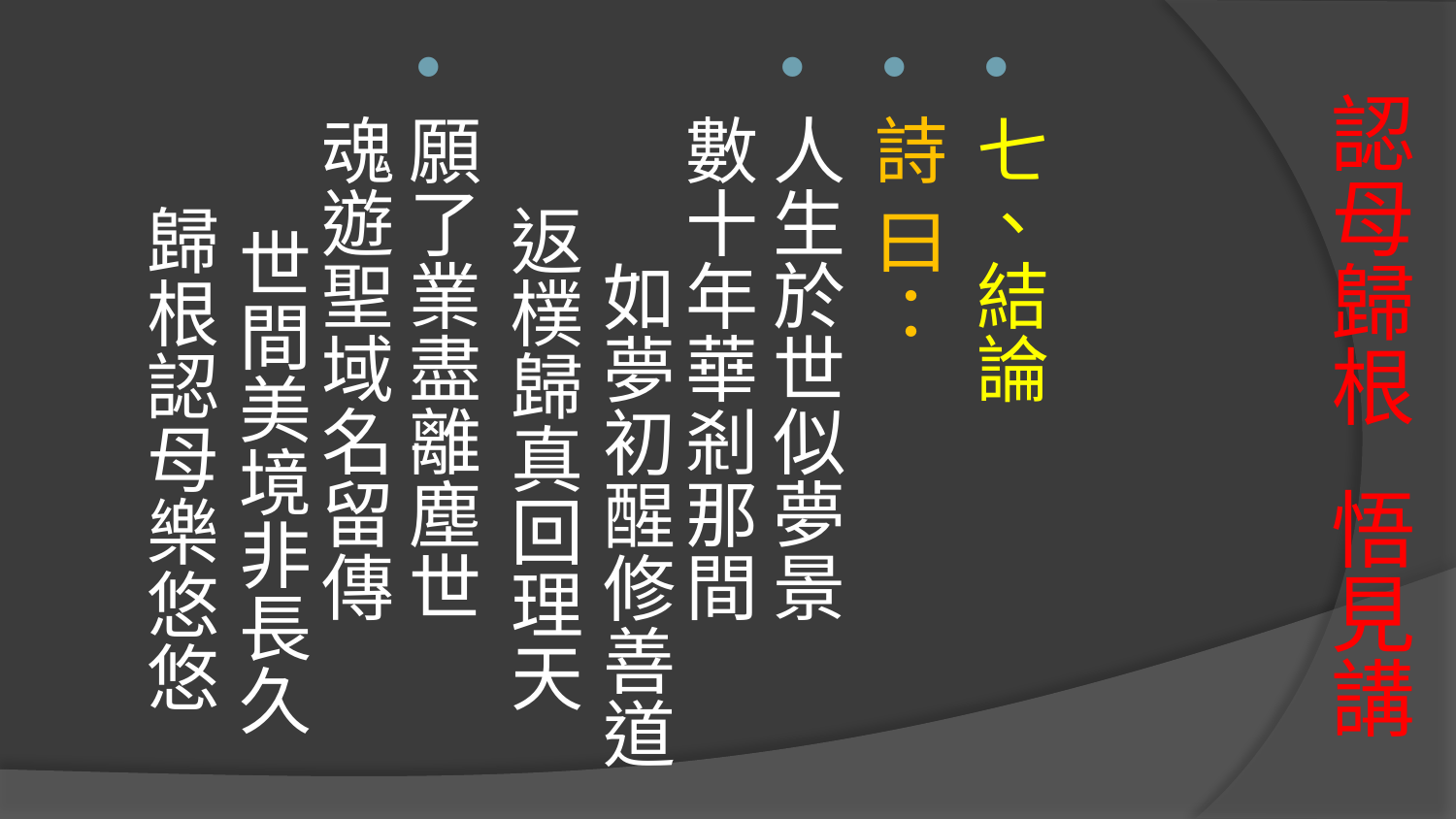

七、結論
詩 曰：
人生於世似夢景 　 數十年華剎那間                   如夢初醒修善道 　 返樸歸真回理天
願了業盡離塵世 　 魂遊聖域名留傳                 世間美境非長久 　 歸根認母樂悠悠

# 認母歸根   悟見講